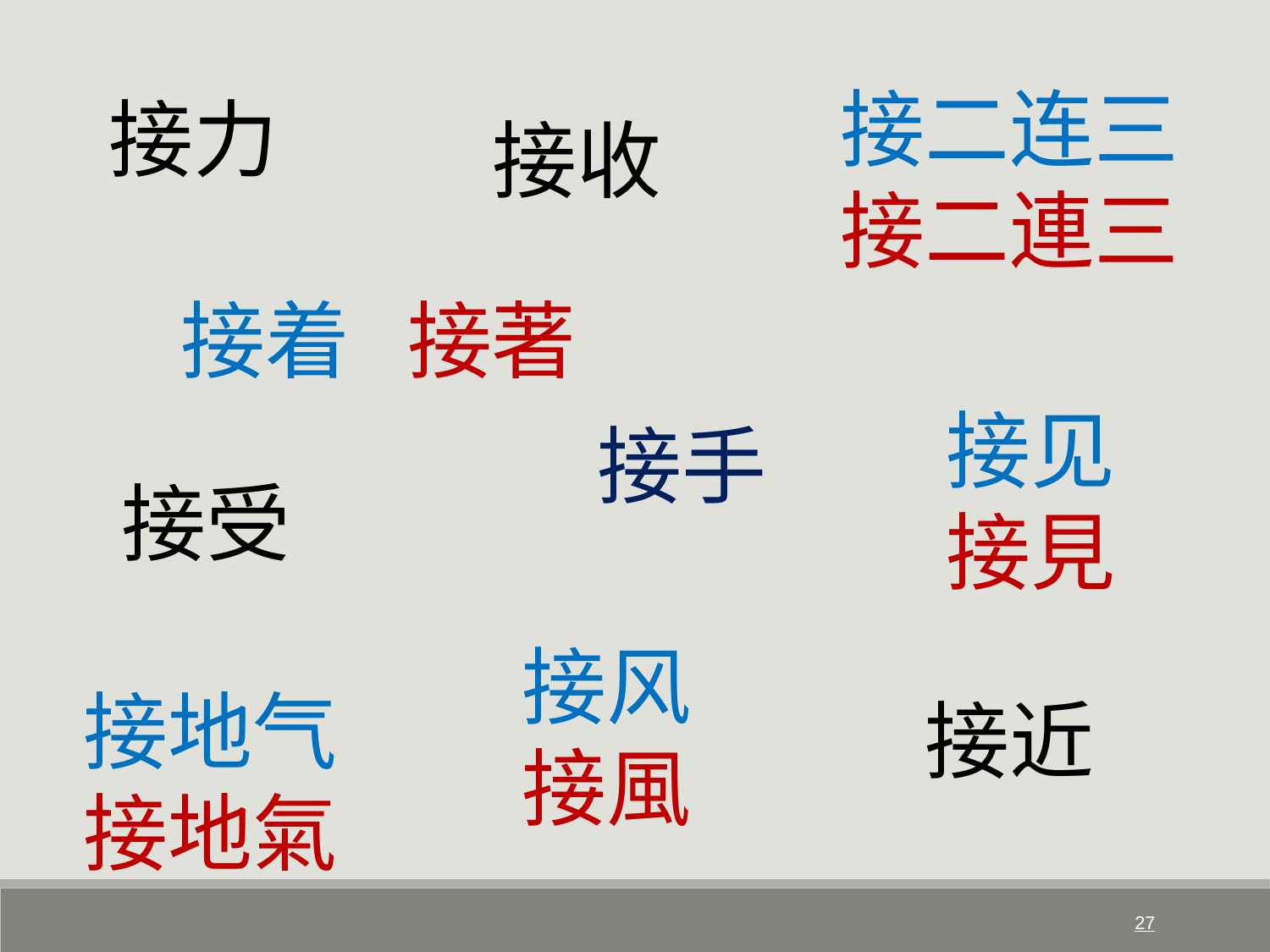

接二连三
接二連三
接力
接收
接着   接著
接见
接見
接手
接受
接风
接風

接地气
接地氣
接近
27